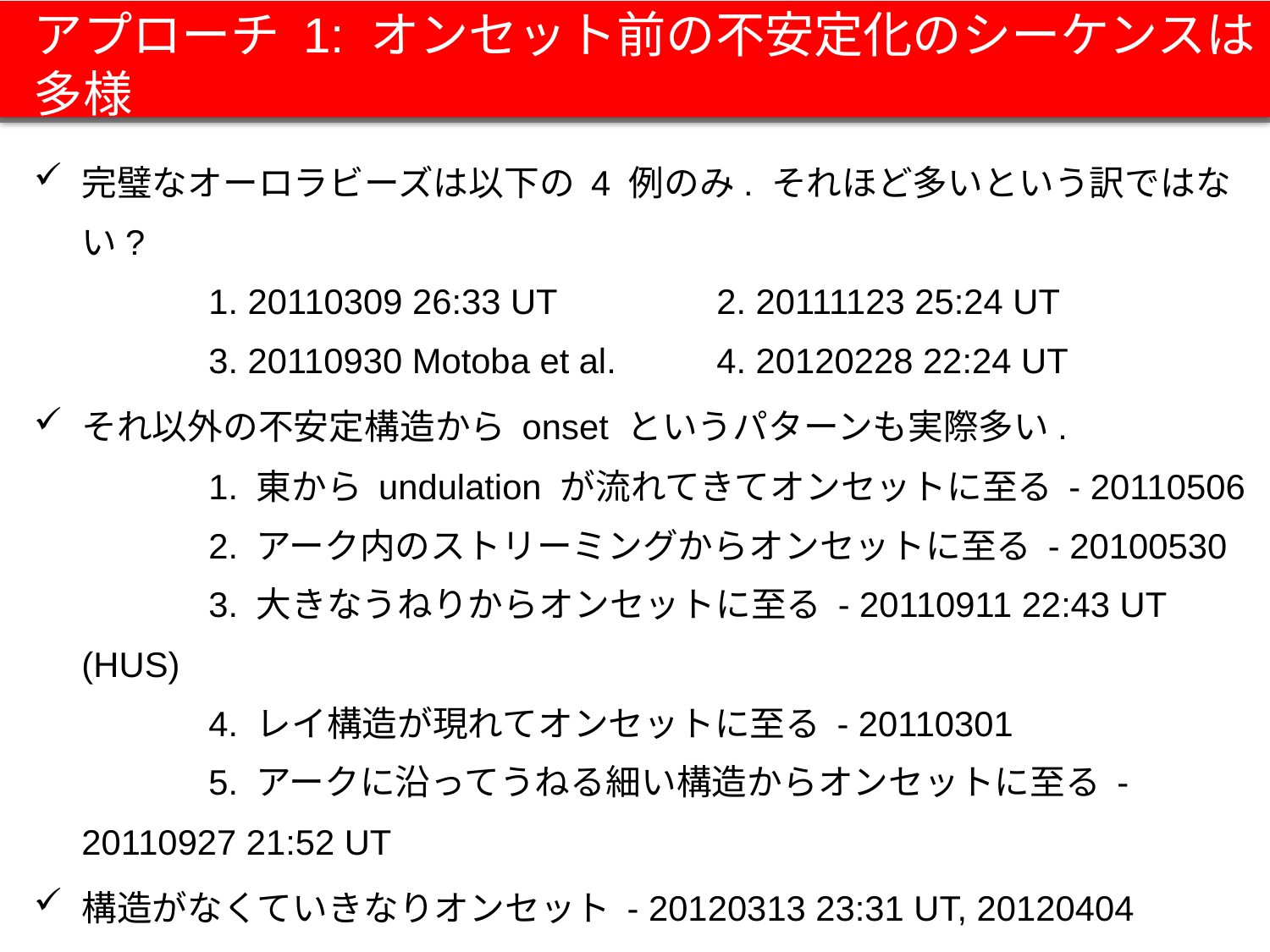

# アプローチ 1: オンセット前の不安定化のシーケンスは多様
完璧なオーロラビーズは以下の 4 例のみ. それほど多いという訳ではない?
	1. 20110309 26:33 UT		2. 20111123 25:24 UT
	3. 20110930 Motoba et al.	4. 20120228 22:24 UT
それ以外の不安定構造から onset というパターンも実際多い.
	1. 東から undulation が流れてきてオンセットに至る - 20110506
	2. アーク内のストリーミングからオンセットに至る - 20100530
	3. 大きなうねりからオンセットに至る - 20110911 22:43 UT (HUS)
	4. レイ構造が現れてオンセットに至る - 20110301
	5. アークに沿ってうねる細い構造からオンセットに至る - 20110927 21:52 UT
構造がなくていきなりオンセット - 20120313 23:31 UT, 20120404
不安定化してもオンセットに至らないもの
	1. 20110903 20:45 UT		2. 20100325 24:30 UT